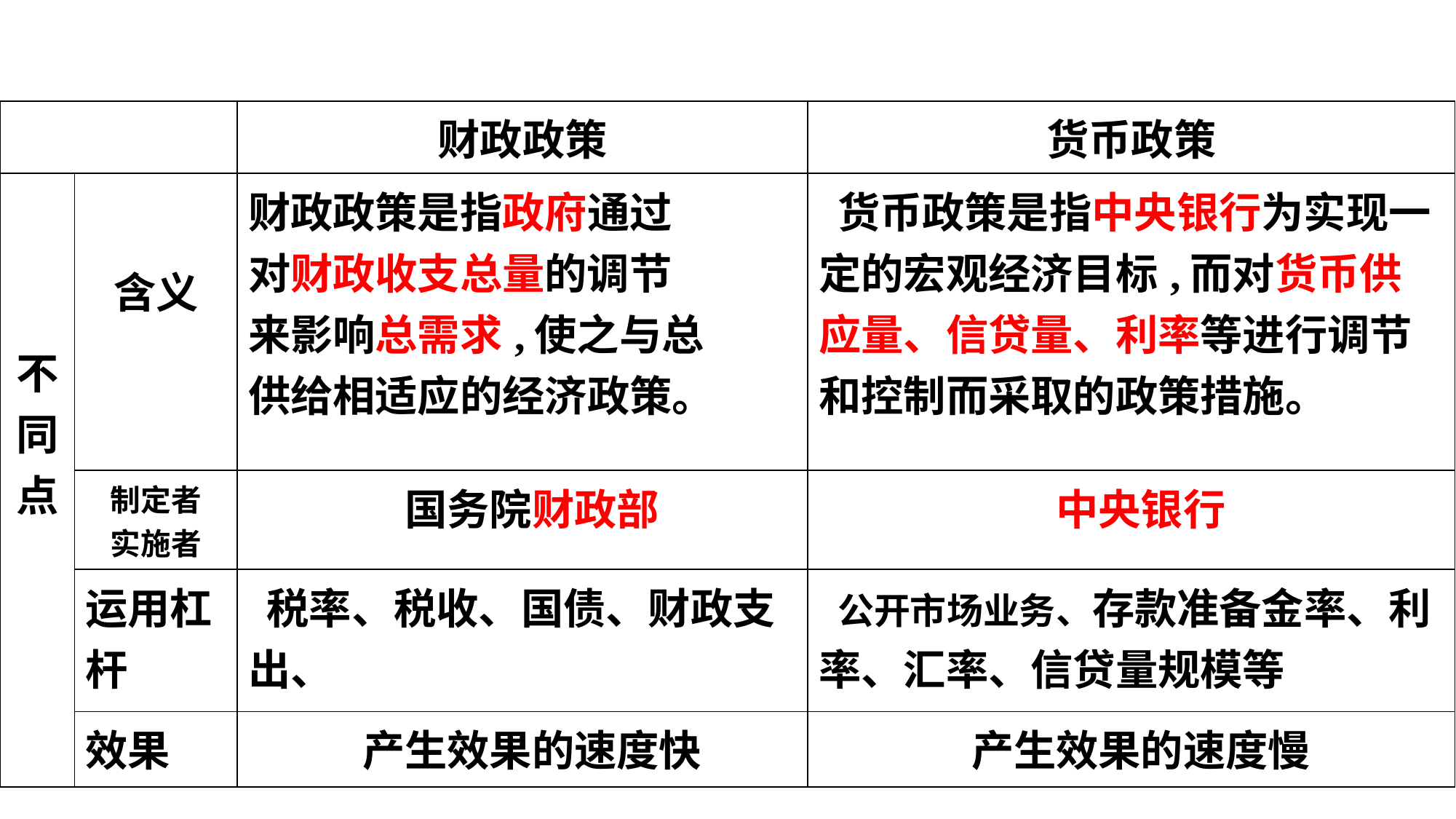

|  |  | 财政政策 | 货币政策 |
| --- | --- | --- | --- |
| 不同点 | 含义 | 财政政策是指政府通过 对财政收支总量的调节 来影响总需求,使之与总 供给相适应的经济政策。 | 货币政策是指中央银行为实现一定的宏观经济目标,而对货币供应量、信贷量、利率等进行调节和控制而采取的政策措施。 |
|  | 制定者 实施者 | 国务院财政部 | 中央银行 |
|  | 运用杠杆 | 税率、税收、国债、财政支出、 | 公开市场业务、存款准备金率、利率、汇率、信贷量规模等 |
|  | 效果 | 产生效果的速度快 | 产生效果的速度慢 |